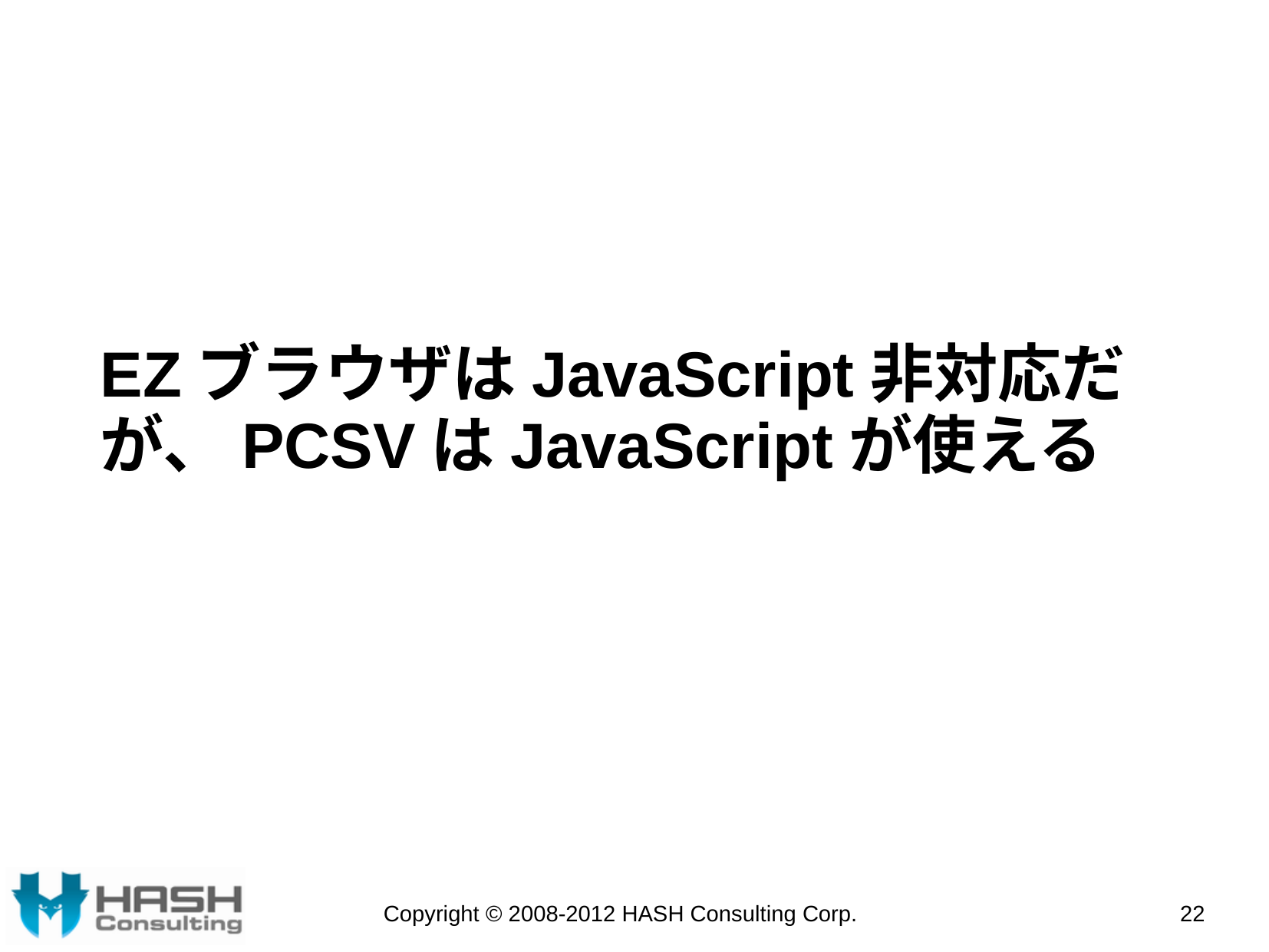

# EZブラウザはJavaScript非対応だが、PCSVはJavaScriptが使える
Copyright © 2008-2012 HASH Consulting Corp.
22